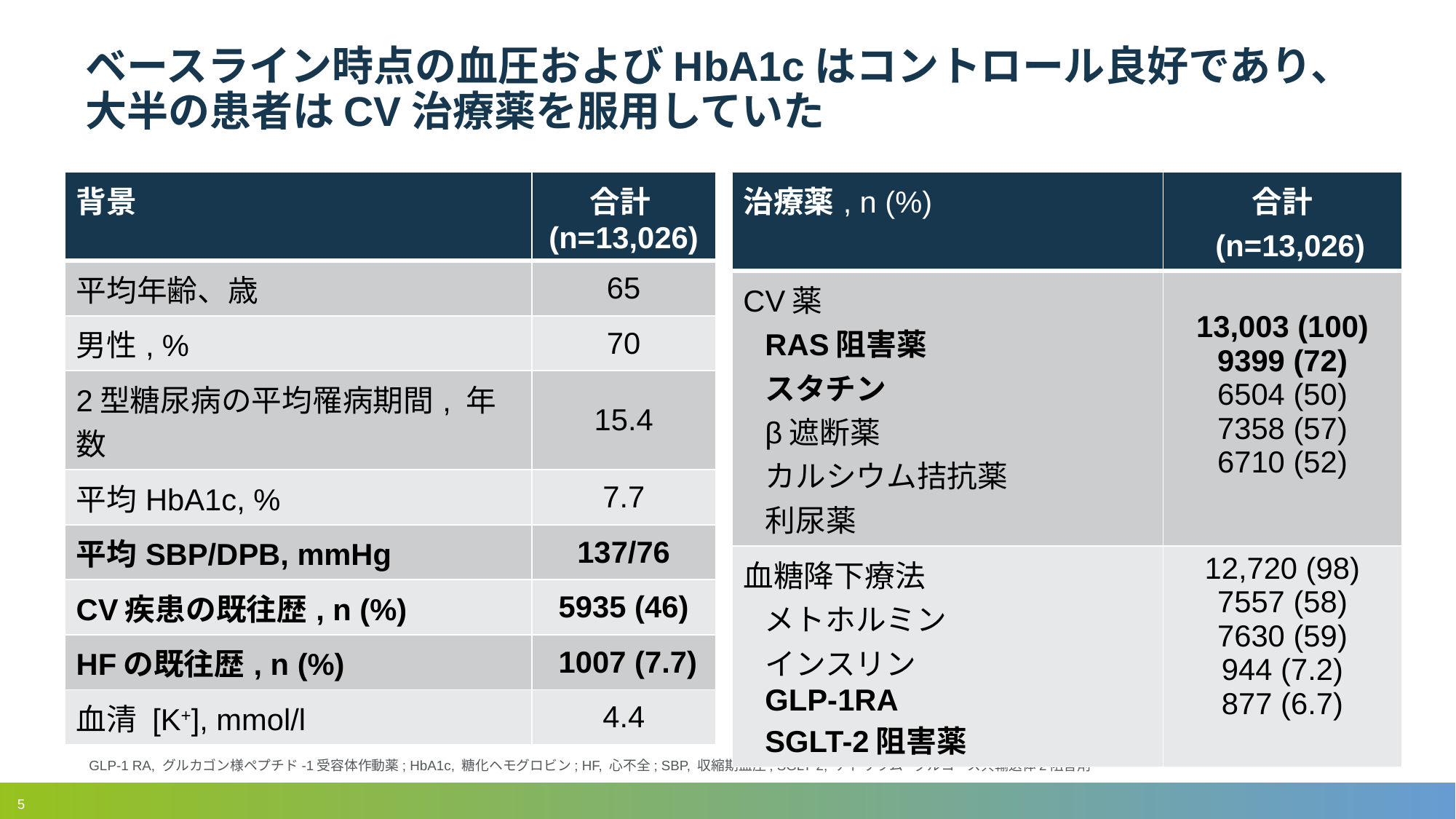

# ベースライン時点の血圧およびHbA1cはコントロール良好であり、 大半の患者はCV治療薬を服用していた
| 治療薬, n (%) | 合計 (n=13,026) |
| --- | --- |
| CV薬 RAS阻害薬 スタチン β遮断薬 カルシウム拮抗薬 利尿薬 | 13,003 (100) 9399 (72) 6504 (50) 7358 (57) 6710 (52) |
| 血糖降下療法 メトホルミン インスリン GLP-1RA SGLT-2阻害薬 | 12,720 (98) 7557 (58) 7630 (59) 944 (7.2) 877 (6.7) |
| 背景 | 合計 (n=13,026) |
| --- | --- |
| 平均年齢、歳 | 65 |
| 男性, % | 70 |
| 2型糖尿病の平均罹病期間, 年数 | 15.4 |
| 平均HbA1c, % | 7.7 |
| 平均SBP/DPB, mmHg | 137/76 |
| CV疾患の既往歴, n (%) | 5935 (46) |
| HFの既往歴, n (%) | 1007 (7.7) |
| 血清 [K+], mmol/l | 4.4 |
 GLP-1 RA, グルカゴン様ペプチド-1受容体作動薬; HbA1c, 糖化ヘモグロビン; HF, 心不全; SBP, 収縮期血圧; SGLT‑2, ナトリウム-グルコース共輸送体2阻害剤
5